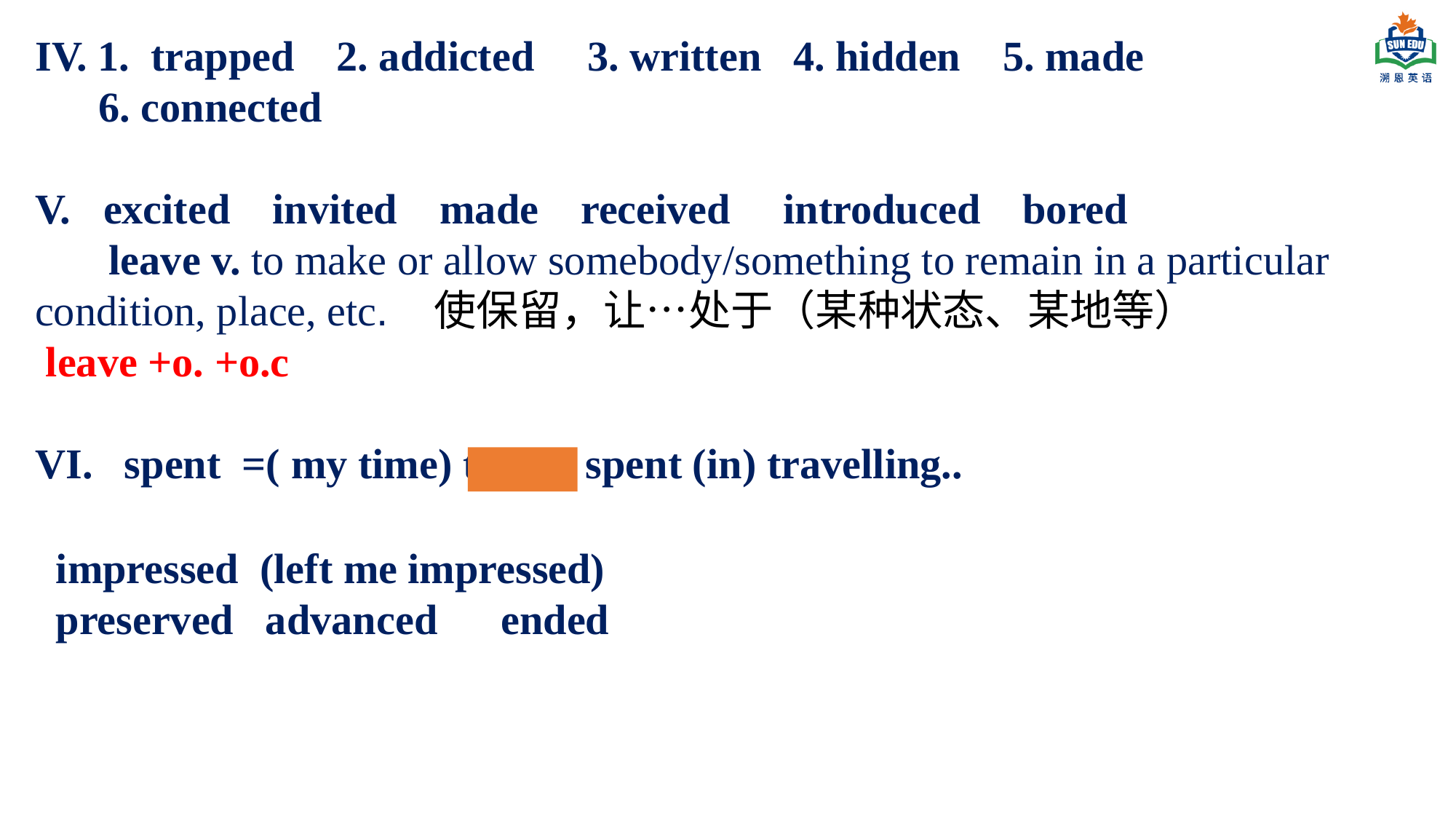

IV. 1.  trapped    2. addicted     3. written   4. hidden    5. made
      6. connected

excited    invited    made    received     introduced    bored
       leave v. to make or allow somebody/something to remain in a particular condition, place, etc.   使保留，让…处于（某种状态、某地等）
 leave +o. +o.c

VI.   spent  =( my time) that is spent (in) travelling..

impressed  (left me impressed)
preserved   advanced      ended